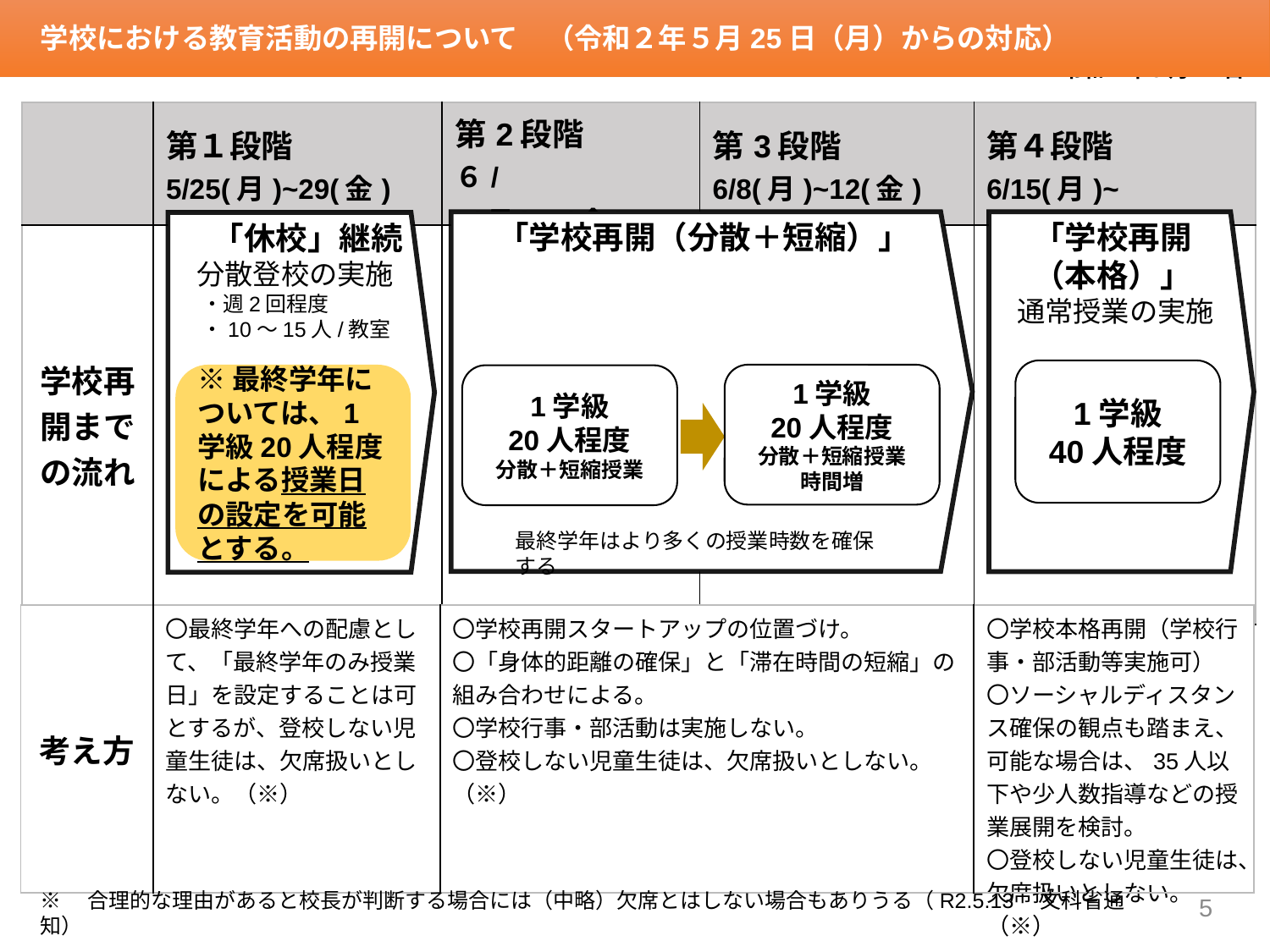

学校における教育活動の再開について　（令和２年５月25日（月）からの対応）
令和２年５月21日
|  | 第１段階5/25(月)~29(金) | 第2段階 ６/1(月)~5(金) | 第3段階 6/8(月)~12(金) | 第４段階6/15(月)~ |
| --- | --- | --- | --- | --- |
| 学校再開までの流れ |  |  |  |  |
「学校再開（分散＋短縮）」

　「学校再開
　（本格）」
通常授業の実施

　「休校」継続
分散登校の実施
　・週2回程度
　・10～15人/教室

1学級
40人程度
1学級
20人程度
分散＋短縮授業
時間増
※最終学年については、1学級20人程度による授業日の設定を可能とする。
1学級
20人程度
分散＋短縮授業

最終学年はより多くの授業時数を確保する
| 考え方 | 〇最終学年への配慮として、「最終学年のみ授業日」を設定することは可とするが、登校しない児童生徒は、欠席扱いとしない。（※） | 〇学校再開スタートアップの位置づけ。 〇「身体的距離の確保」と「滞在時間の短縮」の組み合わせによる。 〇学校行事・部活動は実施しない。 〇登校しない児童生徒は、欠席扱いとしない。（※） | 〇学校本格再開（学校行事・部活動等実施可） 〇ソーシャルディスタンス確保の観点も踏まえ、可能な場合は、35人以下や少人数指導などの授業展開を検討。 〇登校しない児童生徒は、欠席扱いとしない。（※） |
| --- | --- | --- | --- |
※　合理的な理由があると校長が判断する場合には（中略）欠席とはしない場合もありうる（R2.5.13　文科省通知）
5